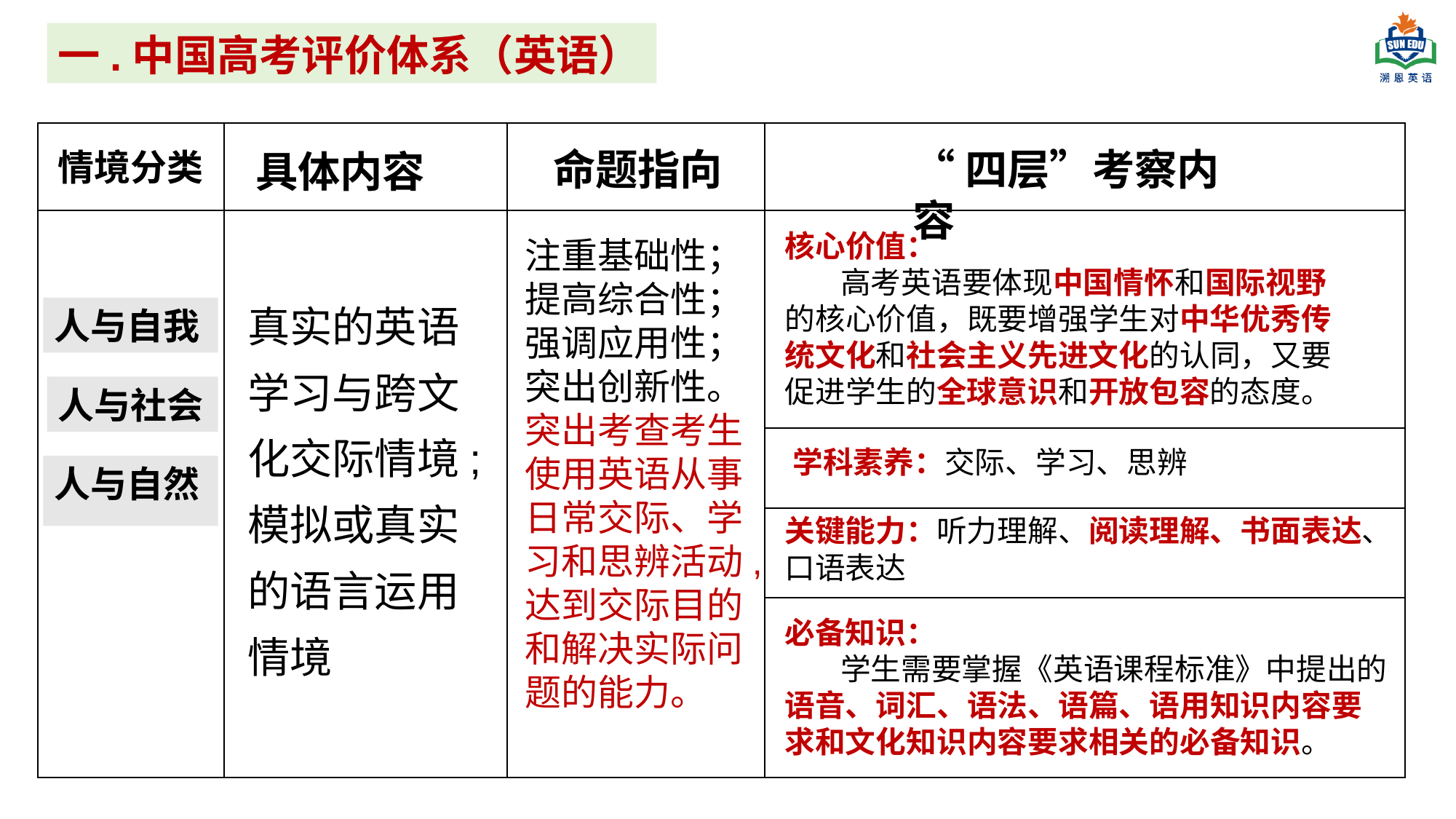

一.中国高考评价体系（英语）

| 学科 |  |  |  |
| --- | --- | --- | --- |
|  |  |  |  |
|  |  |  |  |
|  |  |  |  |
|  |  |  |  |
命题指向
“四层”考察内容
情境分类
具体内容
核心价值：
       高考英语要体现中国情怀和国际视野的核心价值，既要增强学生对中华优秀传统文化和社会主义先进文化的认同，又要促进学生的全球意识和开放包容的态度。
注重基础性；提高综合性；强调应用性；突出创新性。
突出考查考生使用英语从事日常交际、学习和思辨活动,达到交际目的和解决实际问题的能力。
真实的英语学习与跨文化交际情境;
模拟或真实的语言运用情境
人与自我
人与社会
学科素养：交际、学习、思辨
人与自然
关键能力：听力理解、阅读理解、书面表达、口语表达
必备知识：
       学生需要掌握《英语课程标准》中提出的语音、词汇、语法、语篇、语用知识内容要求和文化知识内容要求相关的必备知识。